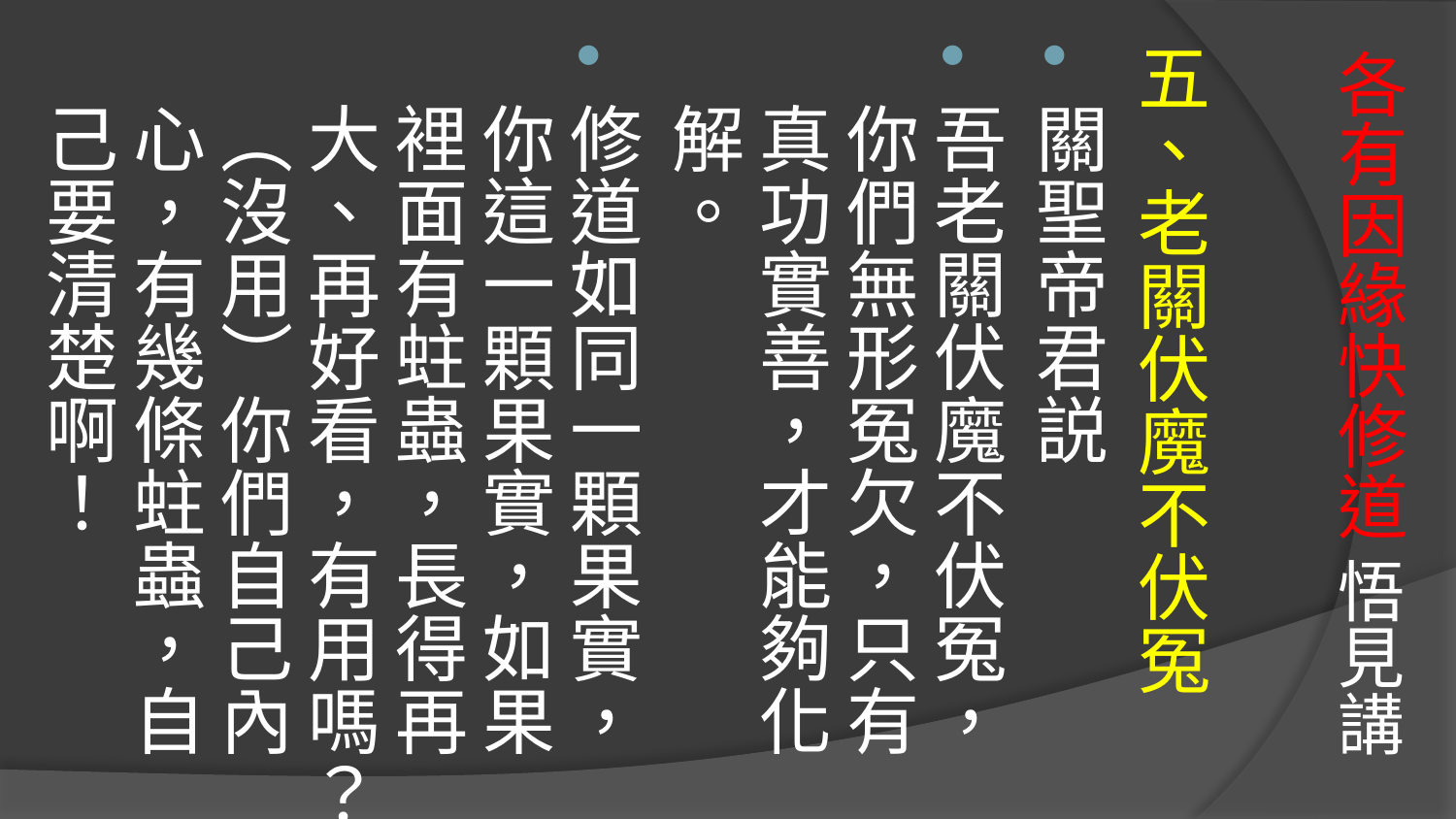

# 各有因緣快修道 悟見講
五、老關伏魔不伏冤
關聖帝君説
吾老關伏魔不伏冤，你們無形冤欠，只有真功實善，才能夠化解。
修道如同一顆果實，你這一顆果實，如果裡面有蛀蟲，長得再大、再好看，有用嗎？（沒用）你們自己內心，有幾條蛀蟲，自己要清楚啊！